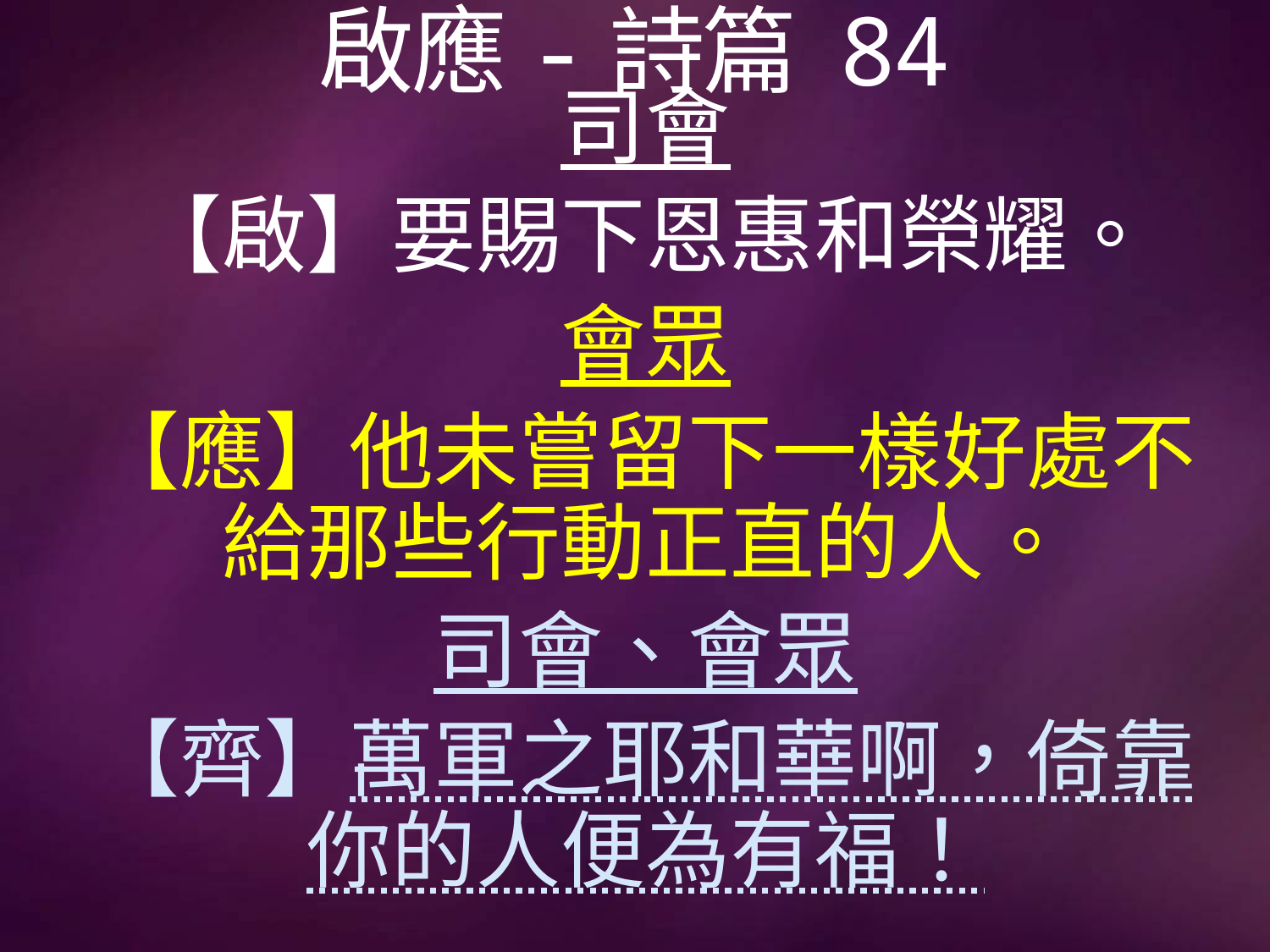

# 啟應-詩篇 84
司會
【啟】要賜下恩惠和榮耀。
會眾
【應】他未嘗留下一樣好處不給那些行動正直的人。
司會、會眾
【齊】萬軍之耶和華啊，倚靠你的人便為有福！